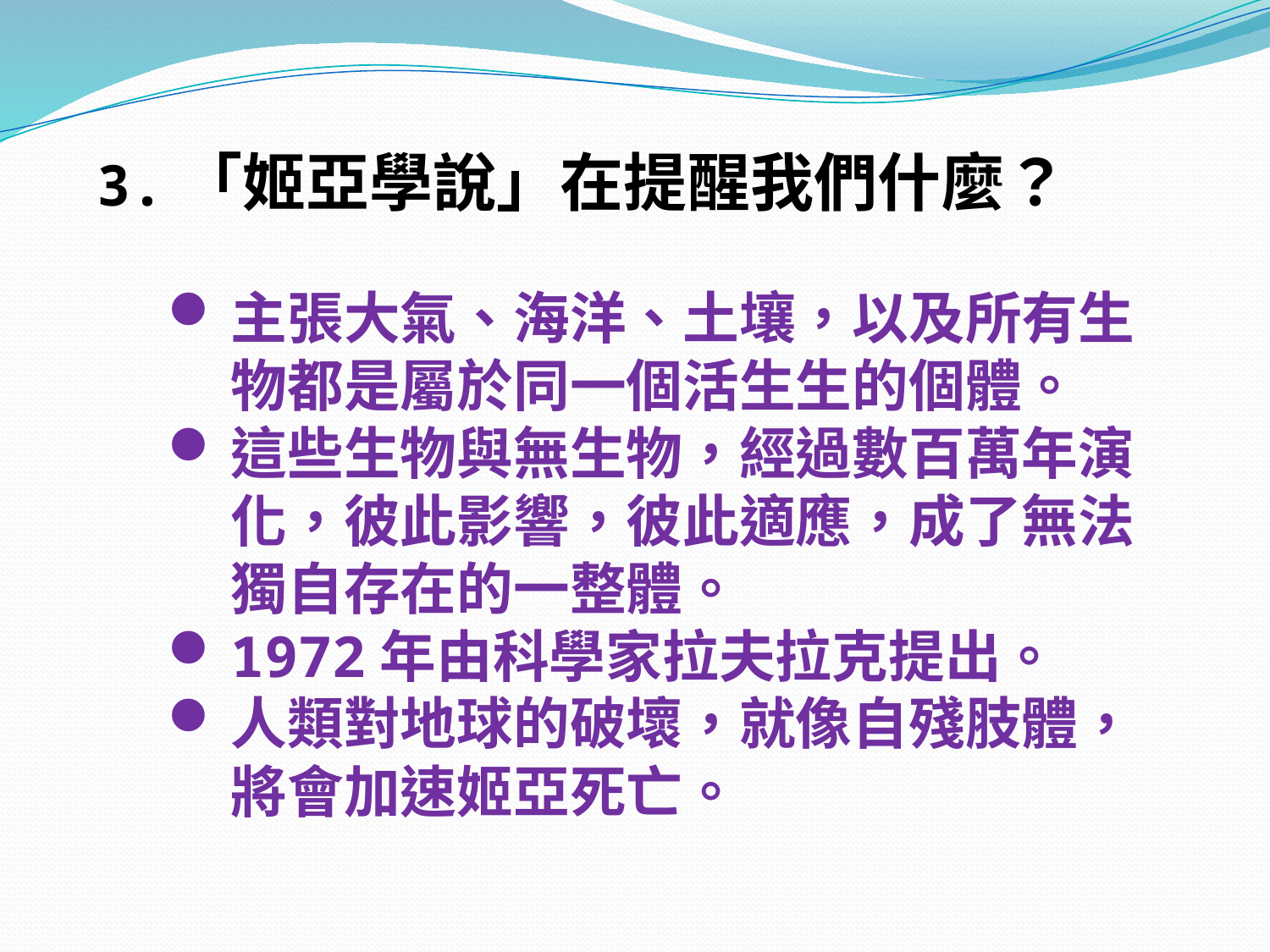

3.「姬亞學說」在提醒我們什麼？
主張大氣、海洋、土壤，以及所有生物都是屬於同一個活生生的個體。
這些生物與無生物，經過數百萬年演化，彼此影響，彼此適應，成了無法獨自存在的一整體。
1972年由科學家拉夫拉克提出。
人類對地球的破壞，就像自殘肢體，將會加速姬亞死亡。